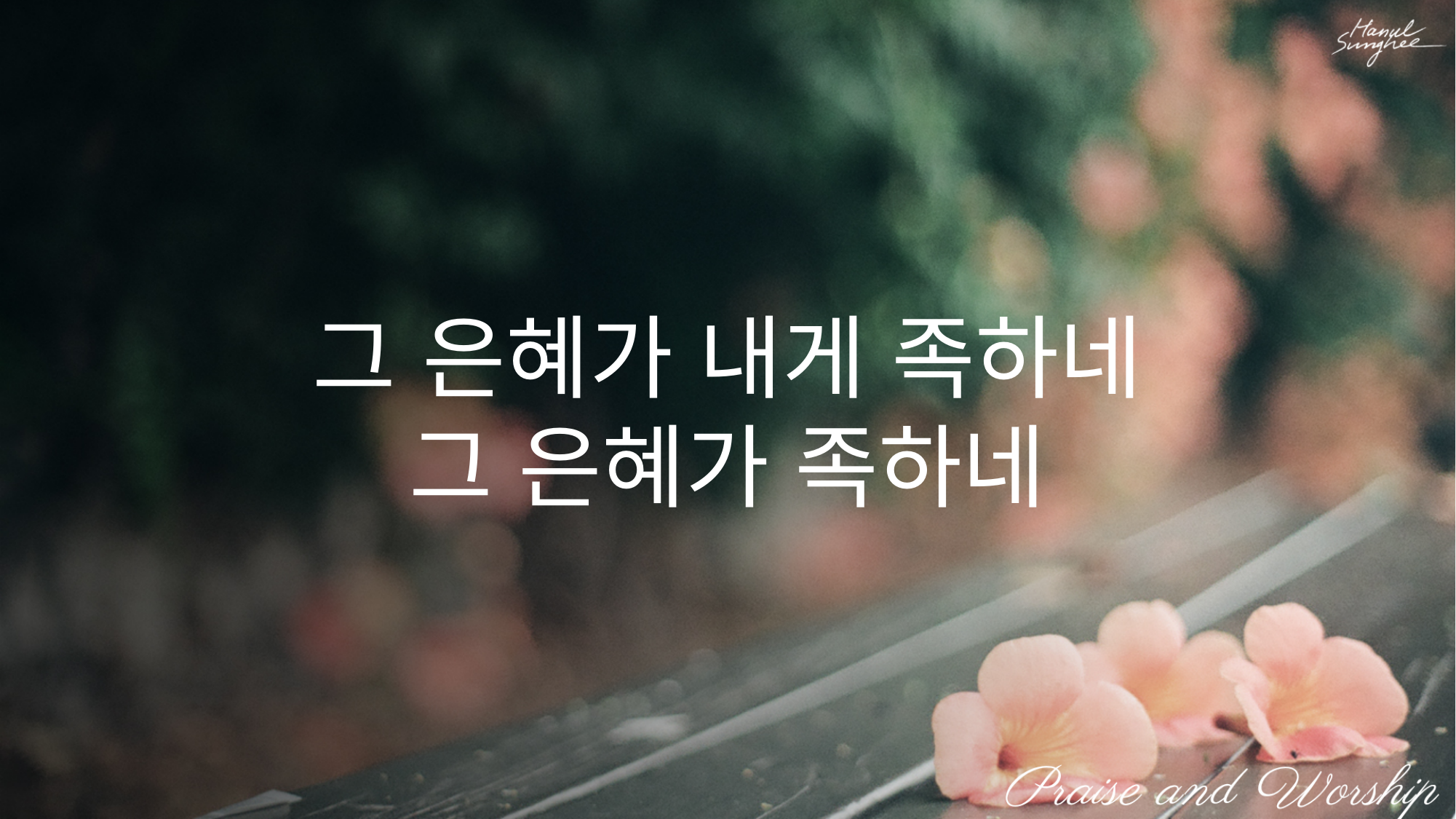

그 은혜가 내게 족하네
그 은혜가 족하네